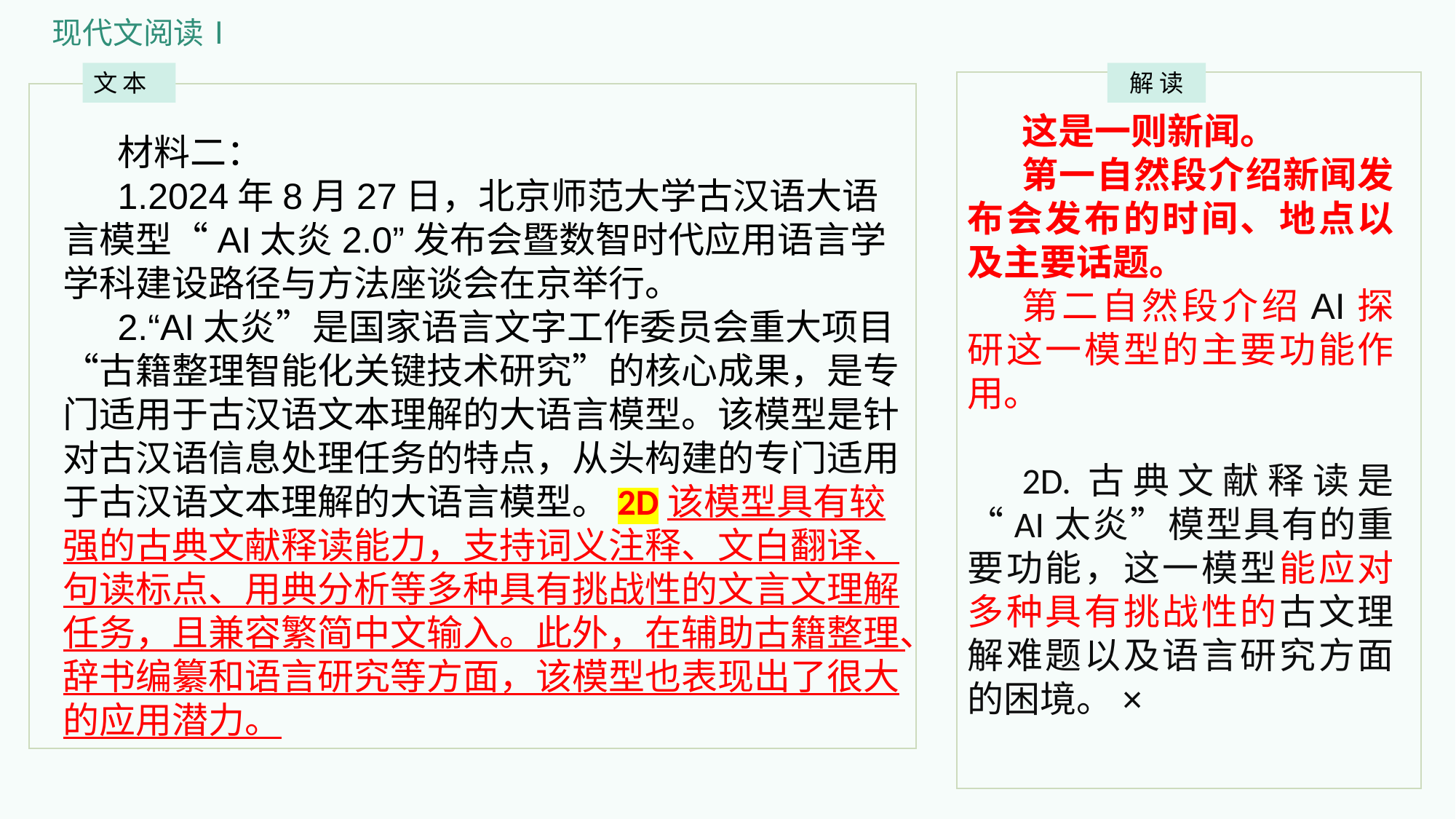

现代文阅读Ⅰ
文 本
解 读

这是一则新闻。
第一自然段介绍新闻发布会发布的时间、地点以及主要话题。
第二自然段介绍AI探研这一模型的主要功能作用。

2D.古典文献释读是“AI太炎”模型具有的重要功能，这一模型能应对多种具有挑战性的古文理解难题以及语言研究方面的困境。×

材料二：
1.2024年8月27日，北京师范大学古汉语大语言模型“AI太炎2.0”发布会暨数智时代应用语言学学科建设路径与方法座谈会在京举行。
2.“AI太炎”是国家语言文字工作委员会重大项目“古籍整理智能化关键技术研究”的核心成果，是专门适用于古汉语文本理解的大语言模型。该模型是针对古汉语信息处理任务的特点，从头构建的专门适用于古汉语文本理解的大语言模型。2D该模型具有较强的古典文献释读能力，支持词义注释、文白翻译、句读标点、用典分析等多种具有挑战性的文言文理解任务，且兼容繁简中文输入。此外，在辅助古籍整理、辞书编纂和语言研究等方面，该模型也表现出了很大的应用潜力。